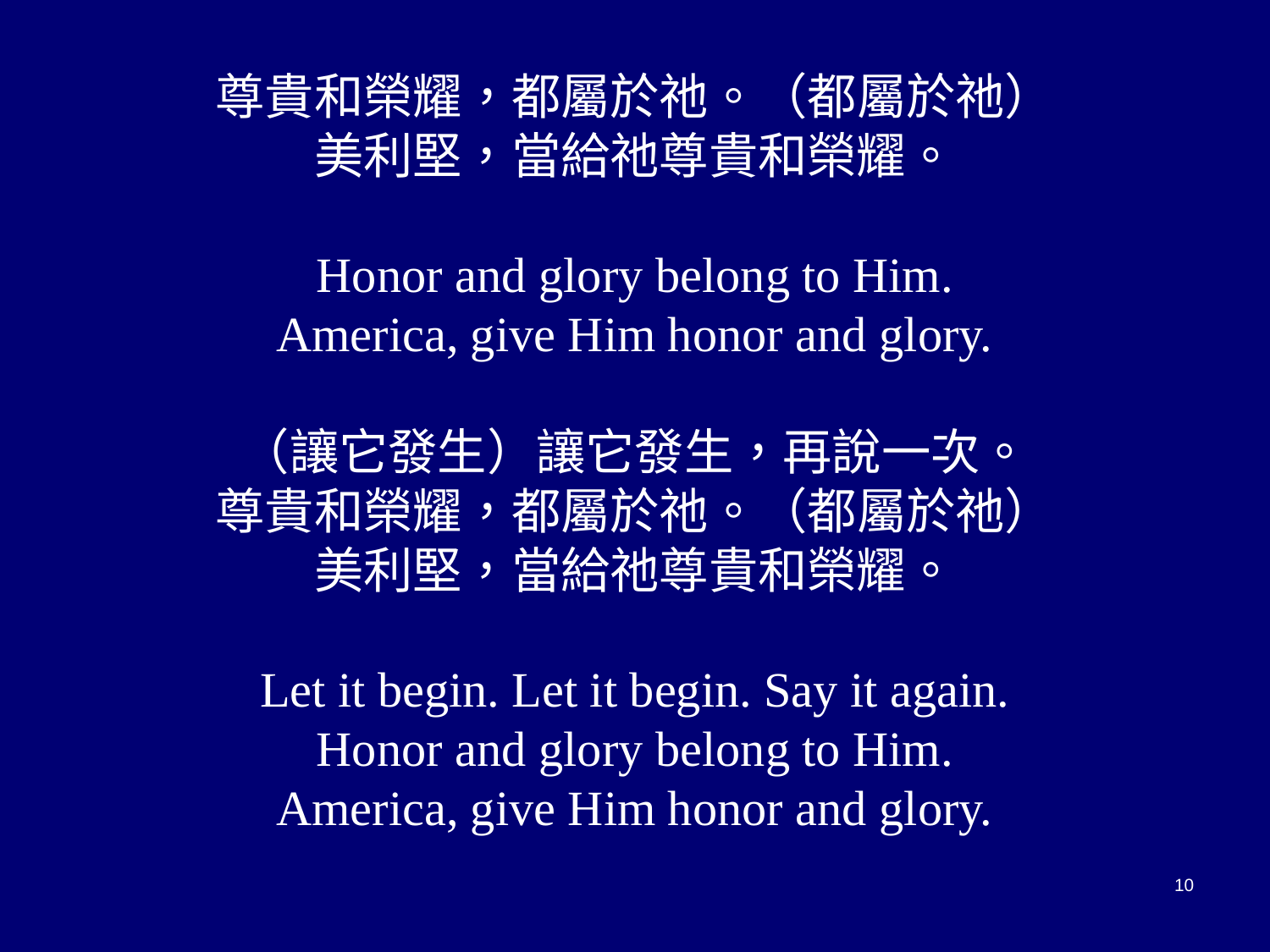

尊貴和榮耀，都屬於祂。（都屬於祂）
美利堅，當給祂尊貴和榮耀。
Honor and glory belong to Him.
America, give Him honor and glory.
（讓它發生）讓它發生，再說一次。
尊貴和榮耀，都屬於祂。（都屬於祂）
美利堅，當給祂尊貴和榮耀。

Let it begin. Let it begin. Say it again.
Honor and glory belong to Him.
America, give Him honor and glory.

10